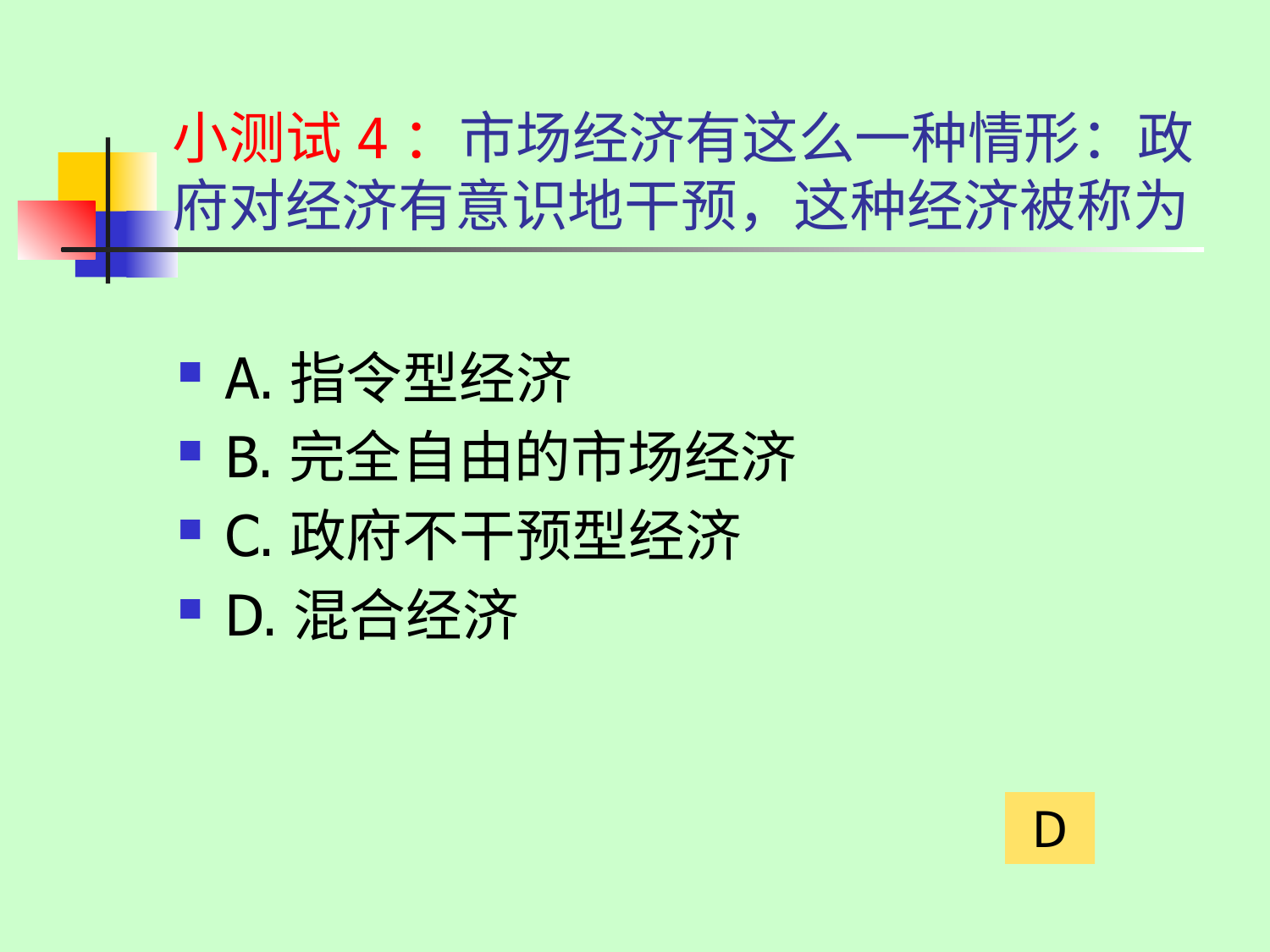

# 小测试4：市场经济有这么一种情形：政府对经济有意识地干预，这种经济被称为
A.指令型经济
B.完全自由的市场经济
C.政府不干预型经济
D.混合经济
D